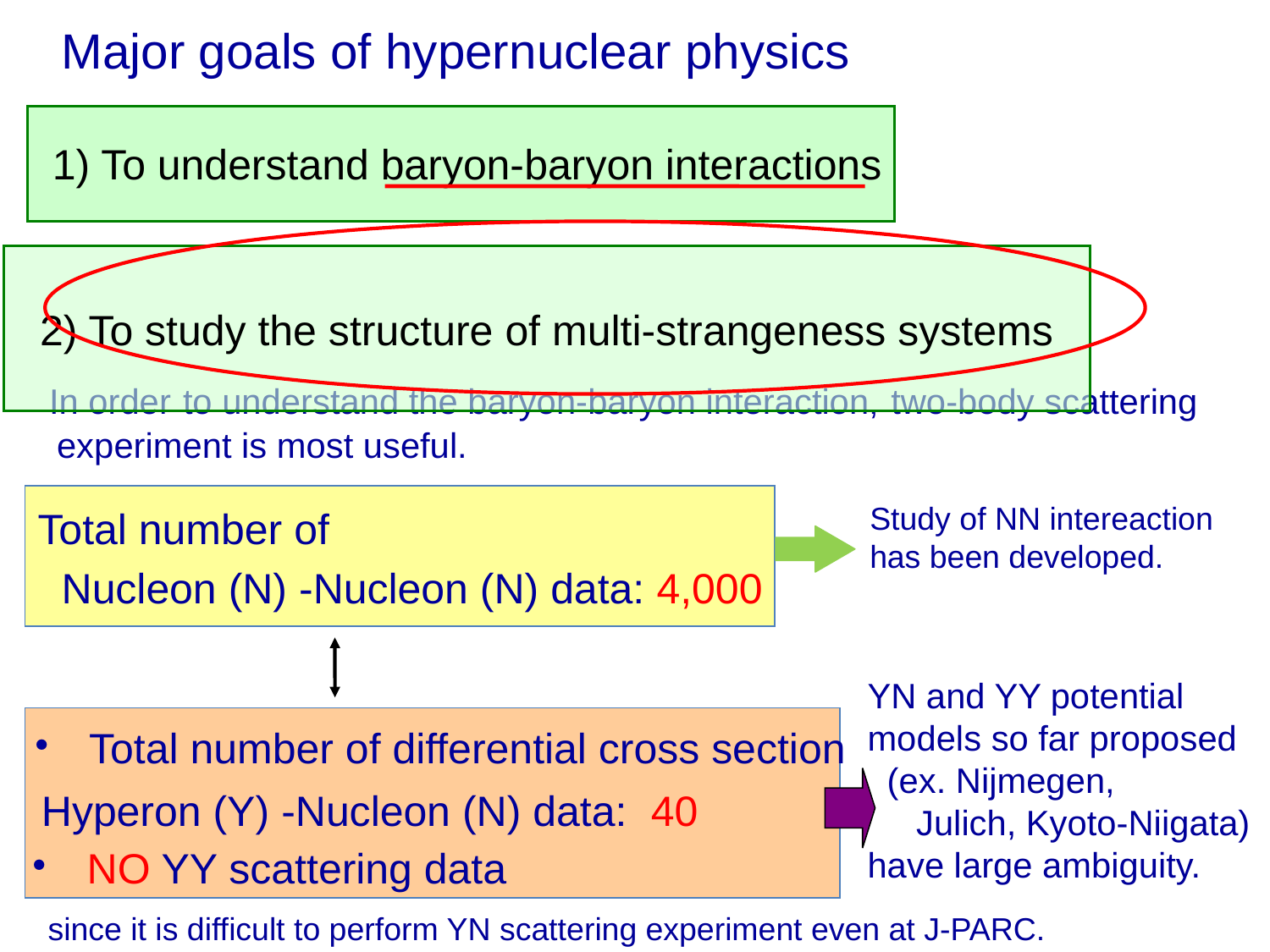

Major goals of hypernuclear physics

 1) To understand baryon-baryon interactions

  2) To study the structure of multi-strangeness systems

 In order to understand the baryon-baryon interaction, two-body scattering
  experiment is most useful.

Study of NN intereaction
has been developed.
Total number of

  Nucleon (N) -Nucleon (N) data: 4,000

YN and YY potential models so far proposed
  (ex. Nijmegen,
     Julich, Kyoto-Niigata) have large ambiguity.

 ・ Total number of differential cross section

    Hyperon (Y) -Nucleon (N) data:  40

 ・ NO YY scattering data
since it is difficult to perform YN scattering experiment even at J-PARC.